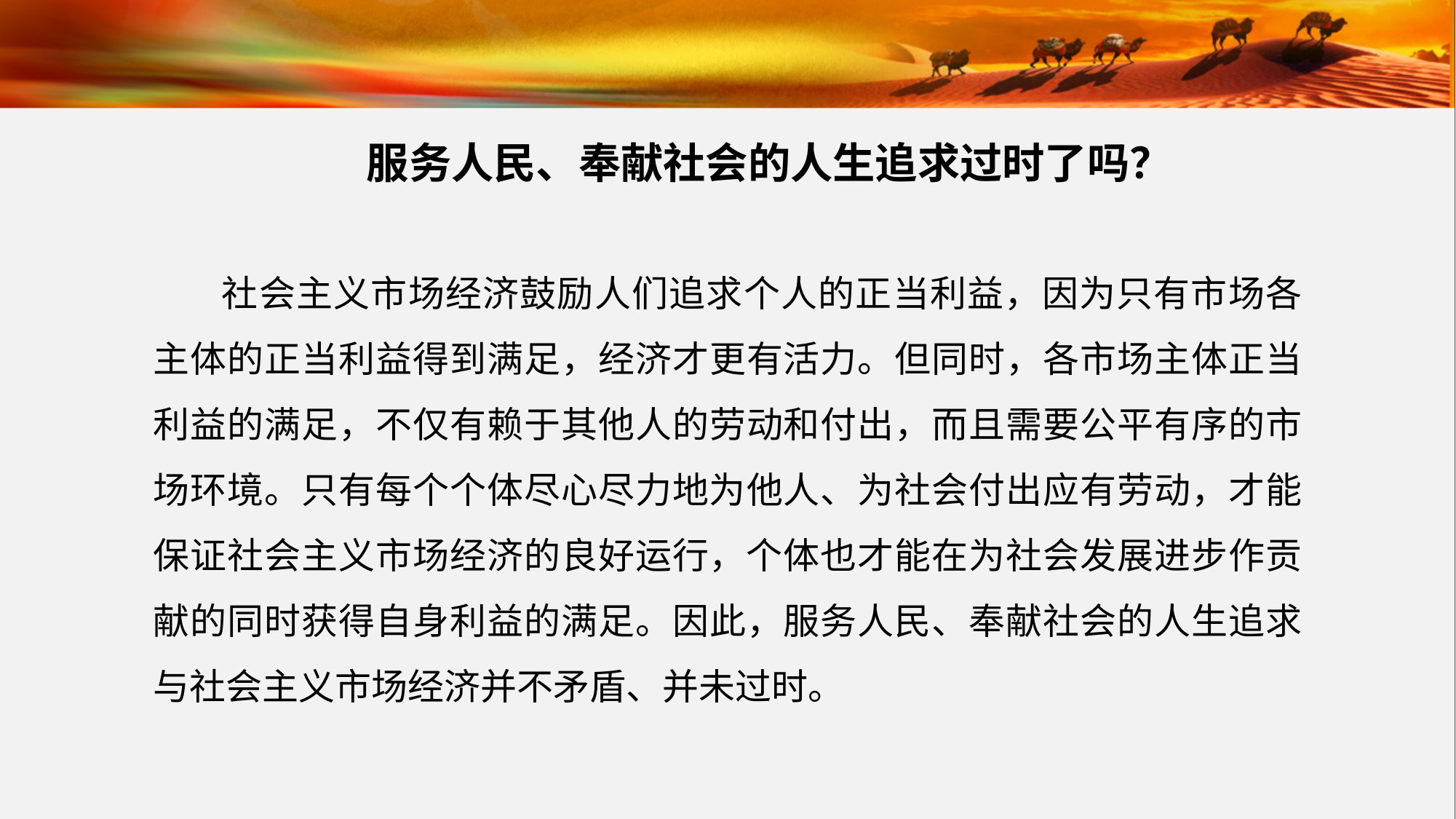

服务人民、奉献社会的人生追求过时了吗？
社会主义市场经济鼓励人们追求个人的正当利益，因为只有市场各主体的正当利益得到满足，经济才更有活力。但同时，各市场主体正当利益的满足，不仅有赖于其他人的劳动和付出，而且需要公平有序的市场环境。只有每个个体尽心尽力地为他人、为社会付出应有劳动，才能保证社会主义市场经济的良好运行，个体也才能在为社会发展进步作贡献的同时获得自身利益的满足。因此，服务人民、奉献社会的人生追求与社会主义市场经济并不矛盾、并未过时。